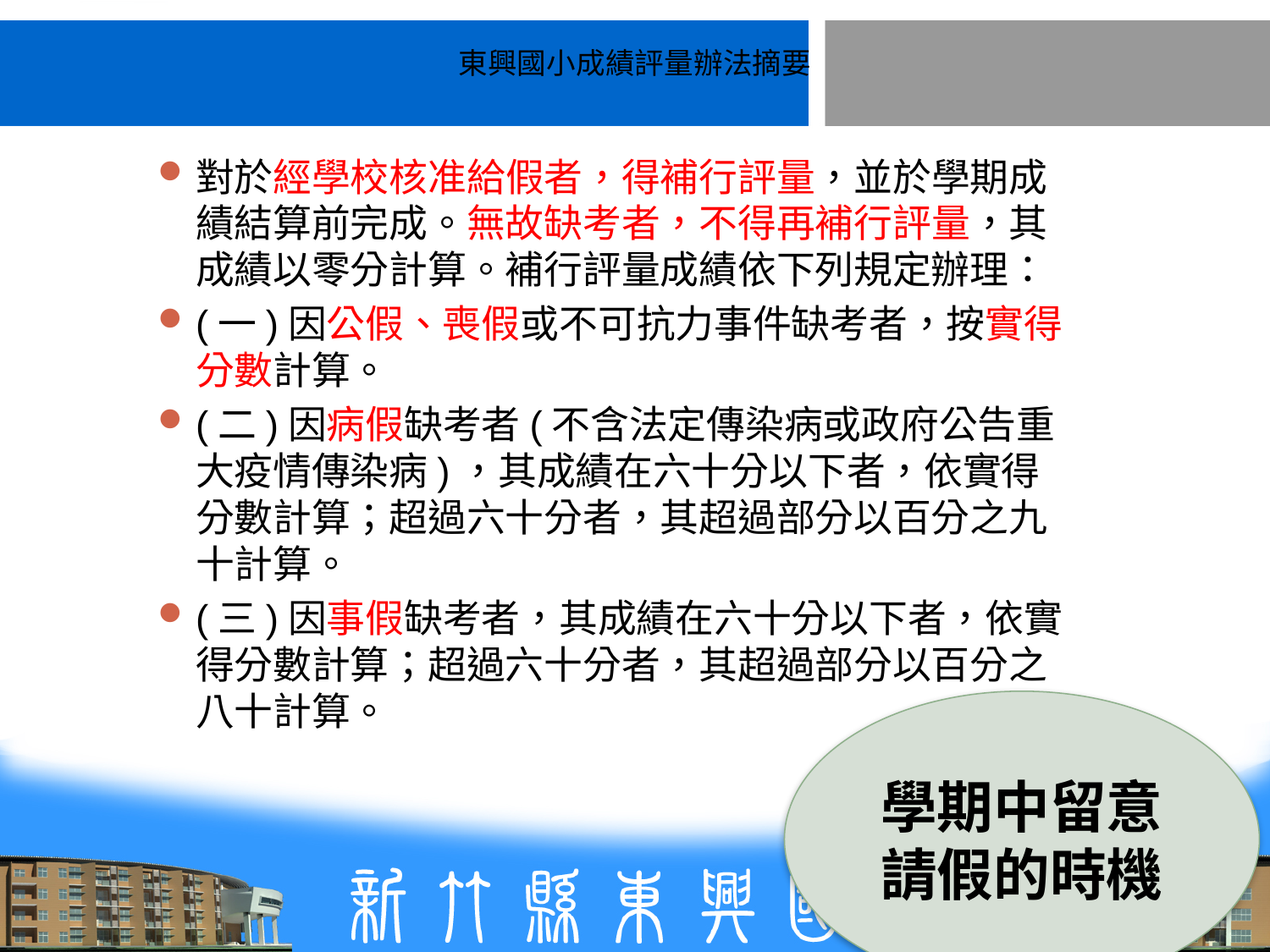

# 東興國小成績評量辦法摘要
對於經學校核准給假者，得補行評量，並於學期成績結算前完成。無故缺考者，不得再補行評量，其成績以零分計算。補行評量成績依下列規定辦理：
(一)因公假、喪假或不可抗力事件缺考者，按實得分數計算。
(二)因病假缺考者(不含法定傳染病或政府公告重大疫情傳染病)，其成績在六十分以下者，依實得分數計算；超過六十分者，其超過部分以百分之九十計算。
(三)因事假缺考者，其成績在六十分以下者，依實得分數計算；超過六十分者，其超過部分以百分之八十計算。

學期中留意請假的時機